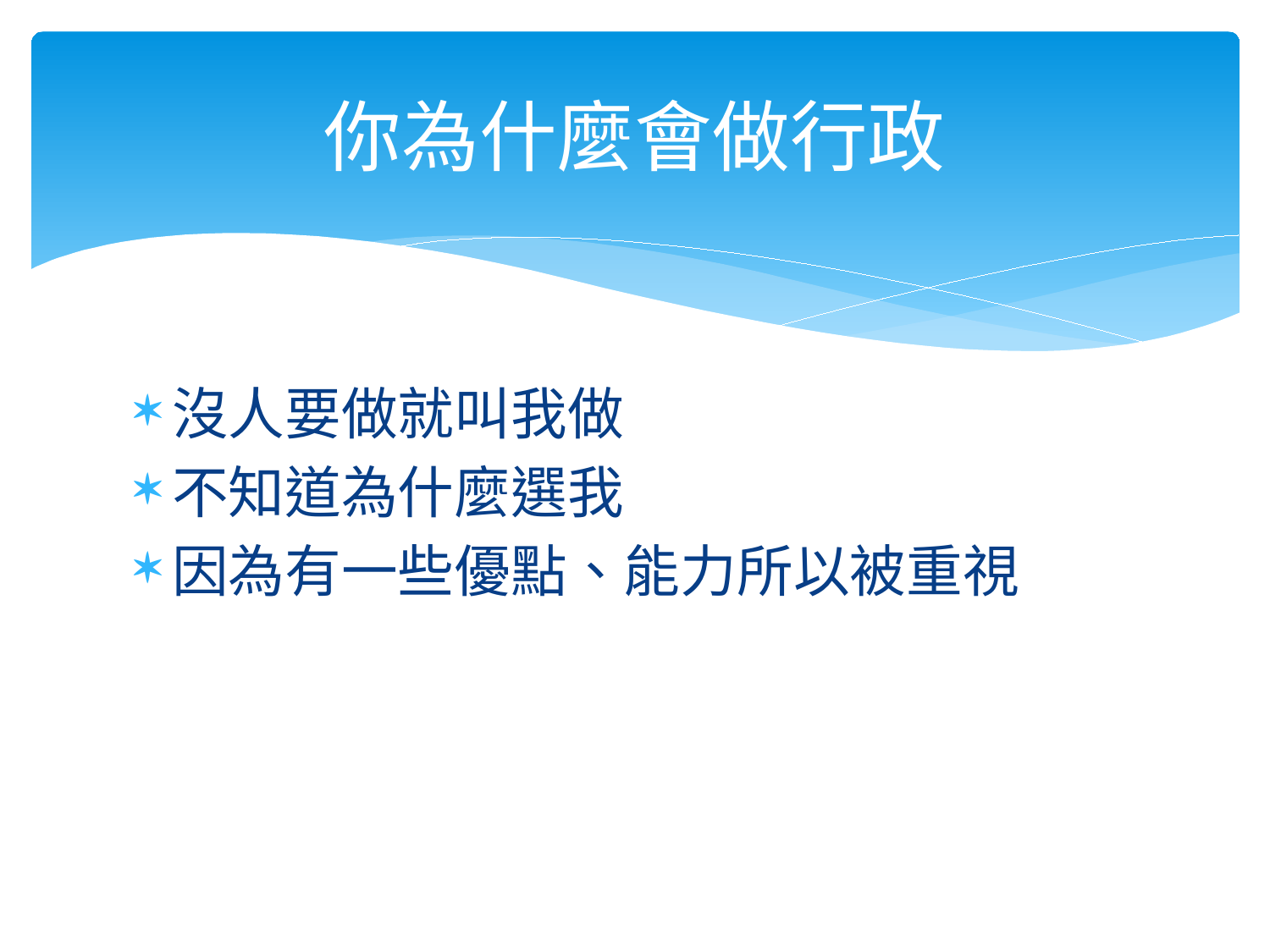

# 你為什麼會做行政
沒人要做就叫我做
不知道為什麼選我
因為有一些優點、能力所以被重視